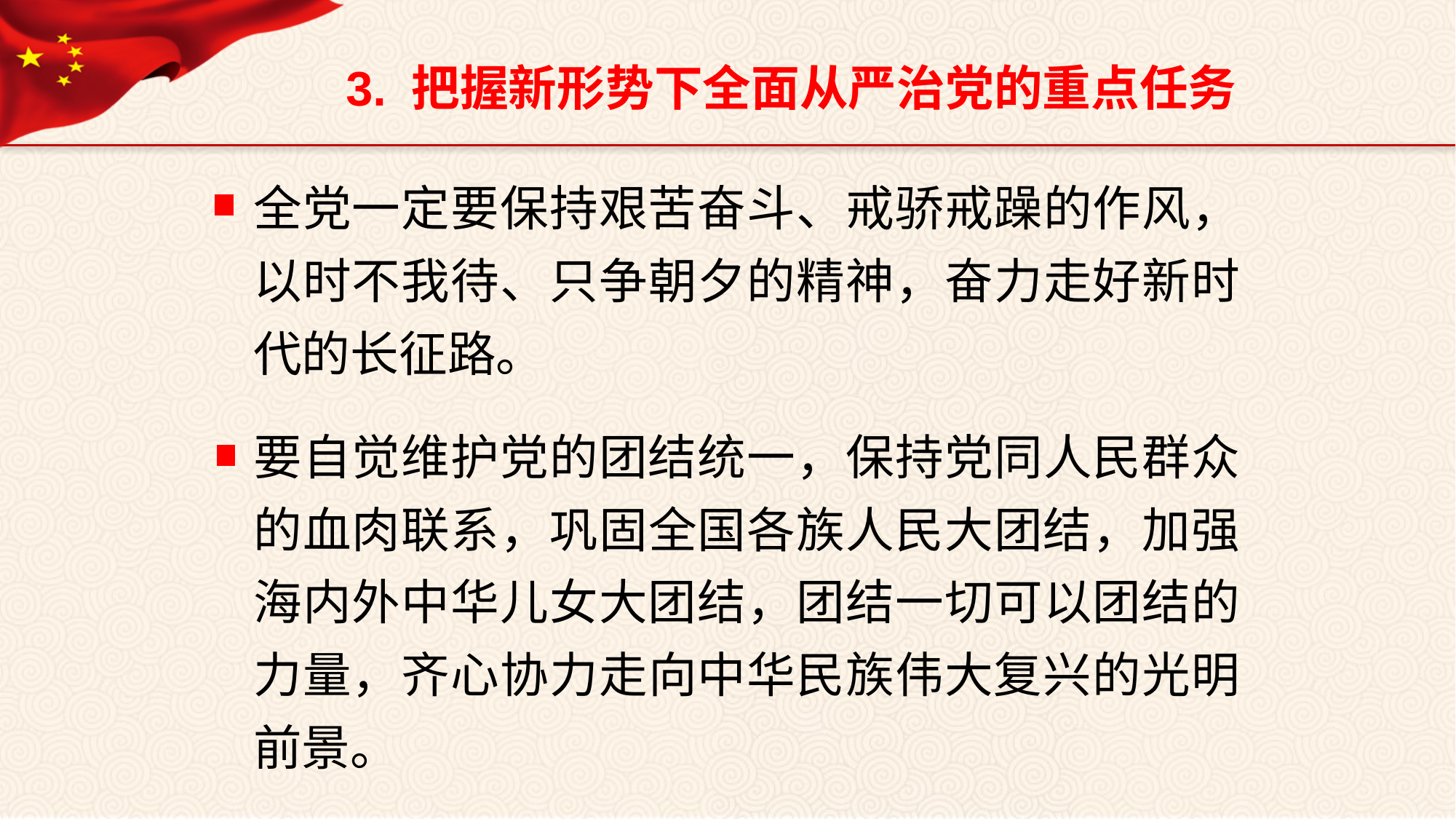

3. 把握新形势下全面从严治党的重点任务
全党一定要保持艰苦奋斗、戒骄戒躁的作风，以时不我待、只争朝夕的精神，奋力走好新时代的长征路。
要自觉维护党的团结统一，保持党同人民群众的血肉联系，巩固全国各族人民大团结，加强海内外中华儿女大团结，团结一切可以团结的力量，齐心协力走向中华民族伟大复兴的光明前景。